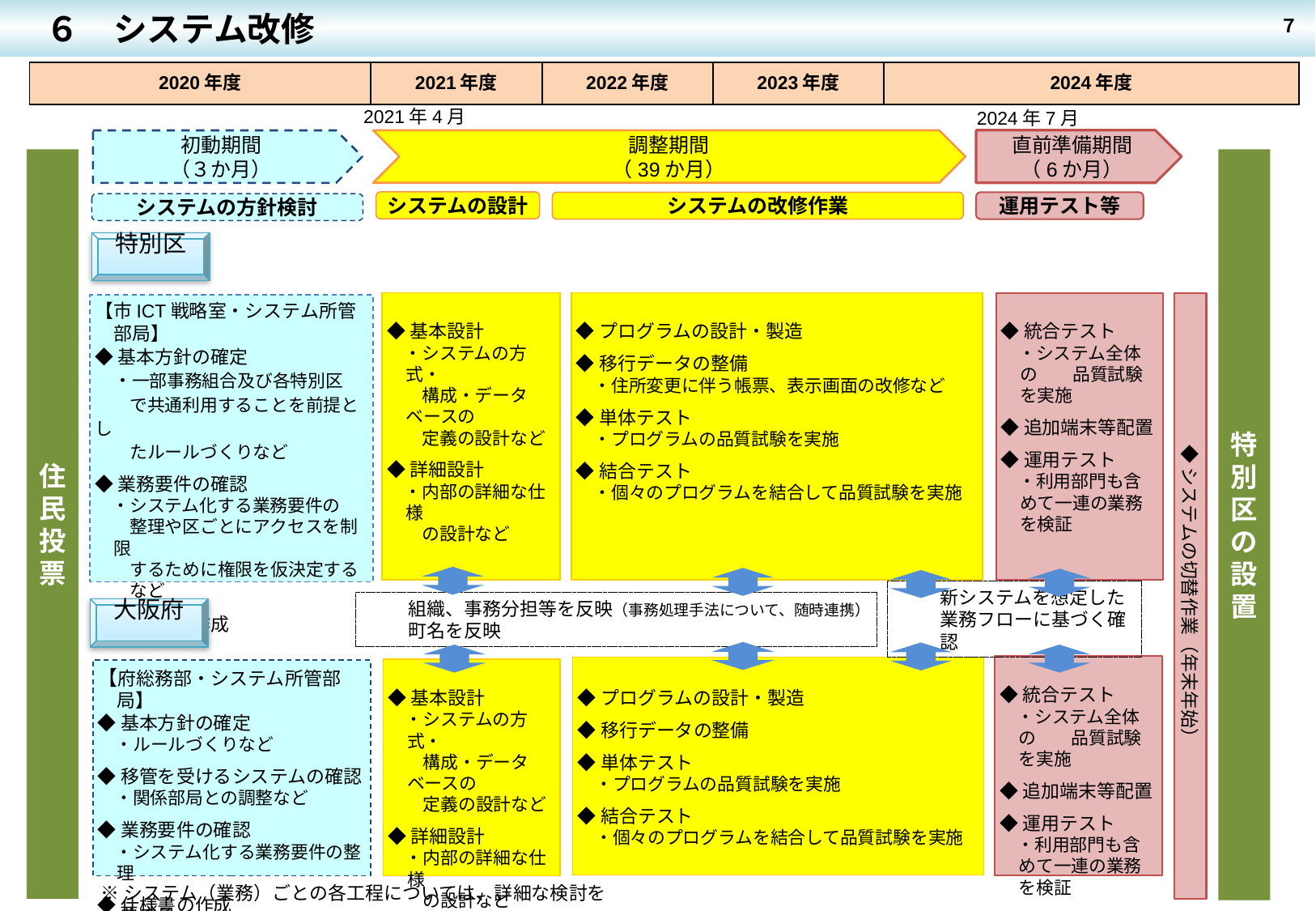

６　システム改修
７
| 2020年度 | 2021年度 | 2022年度 | 2023年度 | 2024年度 |
| --- | --- | --- | --- | --- |
2021年4月
2024年7月
調整期間
（39か月）
直前準備期間
（6か月）
初動期間
（３か月）
住民投票
特別区の設置
システムの設計
運用テスト等
システムの改修作業
システムの方針検討
特別区

◆基本設計
　・システムの方式・
　　構成・データベースの
　　定義の設計など
◆詳細設計
　・内部の詳細な仕様
　　の設計など

◆プログラムの設計・製造
◆移行データの整備
　・住所変更に伴う帳票、表示画面の改修など
◆単体テスト
　・プログラムの品質試験を実施
◆結合テスト
　・個々のプログラムを結合して品質試験を実施

◆統合テスト
　・システム全体の　　品質試験を実施
◆追加端末等配置
◆運用テスト
　・利用部門も含めて一連の業務を検証
◆システムの切替作業（年末年始）
【市ICT戦略室・システム所管部局】
◆基本方針の確定
　・一部事務組合及び各特別区
　　で共通利用することを前提とし
　　たルールづくりなど
◆業務要件の確認
　・システム化する業務要件の
　　整理や区ごとにアクセスを制限
　　するために権限を仮決定する
　　など
◆仕様書の作成

◆統合テスト
　・システム全体の　　品質試験を実施
◆追加端末等配置
◆運用テスト
　・利用部門も含めて一連の業務を検証

◆プログラムの設計・製造
◆移行データの整備
◆単体テスト
　・プログラムの品質試験を実施
◆結合テスト
　・個々のプログラムを結合して品質試験を実施

◆基本設計
　・システムの方式・
　　構成・データベースの
　　定義の設計など
◆詳細設計
　・内部の詳細な仕様
　　の設計など
【府総務部・システム所管部局】
◆基本方針の確定
　・ルールづくりなど
◆移管を受けるシステムの確認
　・関係部局との調整など
◆業務要件の確認
　・システム化する業務要件の整理
◆仕様書の作成

組織、事務分担等を反映（事務処理手法について、随時連携）
町名を反映
新システムを想定した
業務フローに基づく確認
大阪府

※システム（業務）ごとの各工程については、詳細な検討を要する